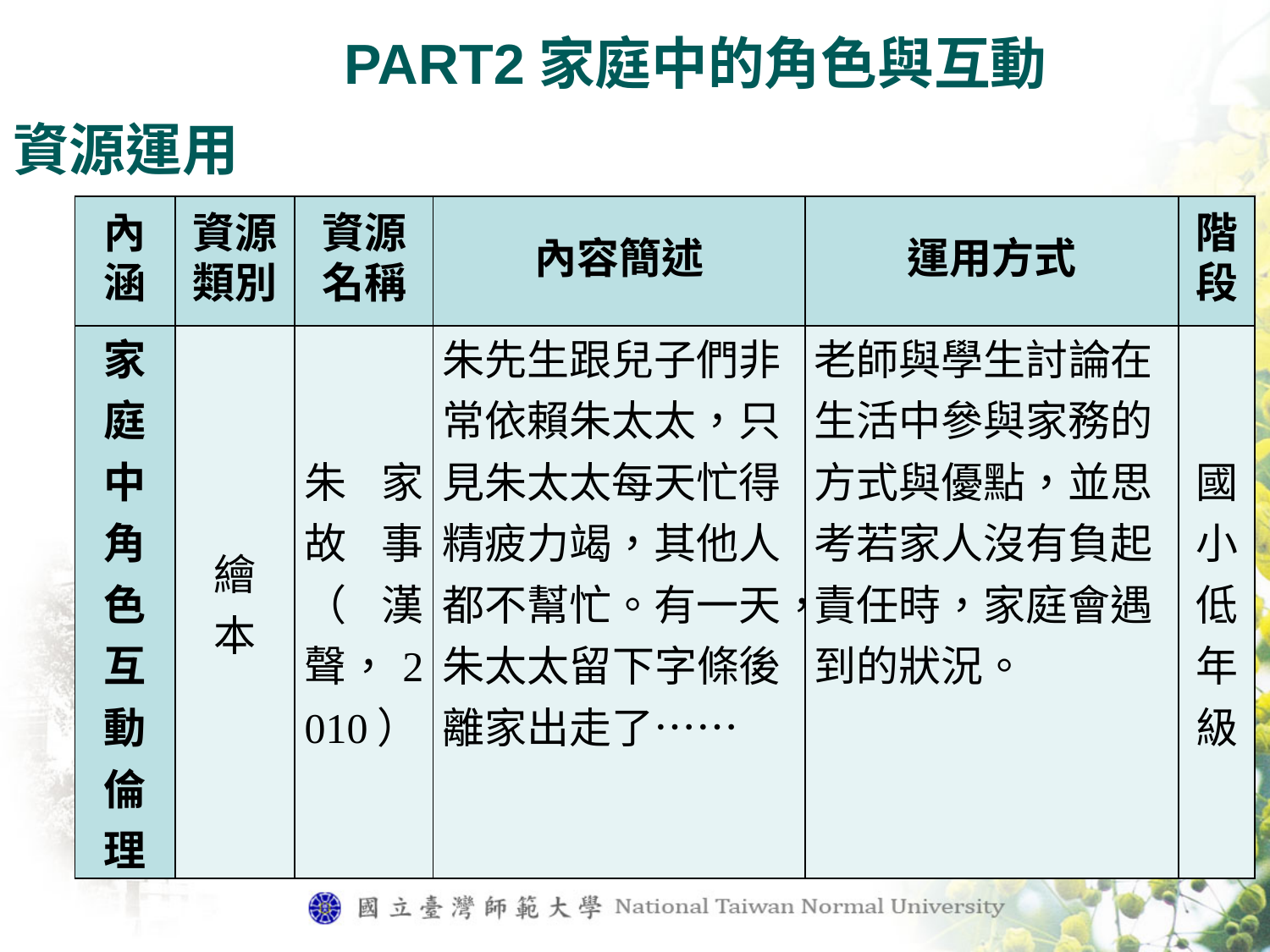

PART2家庭中的角色與互動
資源運用
| 內涵 | 資源類別 | 資源名稱 | 內容簡述 | 運用方式 | 階段 |
| --- | --- | --- | --- | --- | --- |
| 家 庭 中 角 色 互 動 倫 理 | 繪 本 | 朱家故事（漢聲，2010） | 朱先生跟兒子們非常依賴朱太太，只見朱太太每天忙得精疲力竭，其他人都不幫忙。有一天，朱太太留下字條後離家出走了…… | 老師與學生討論在生活中參與家務的方式與優點，並思考若家人沒有負起責任時，家庭會遇到的狀況。 | 國 小 低 年 級 |